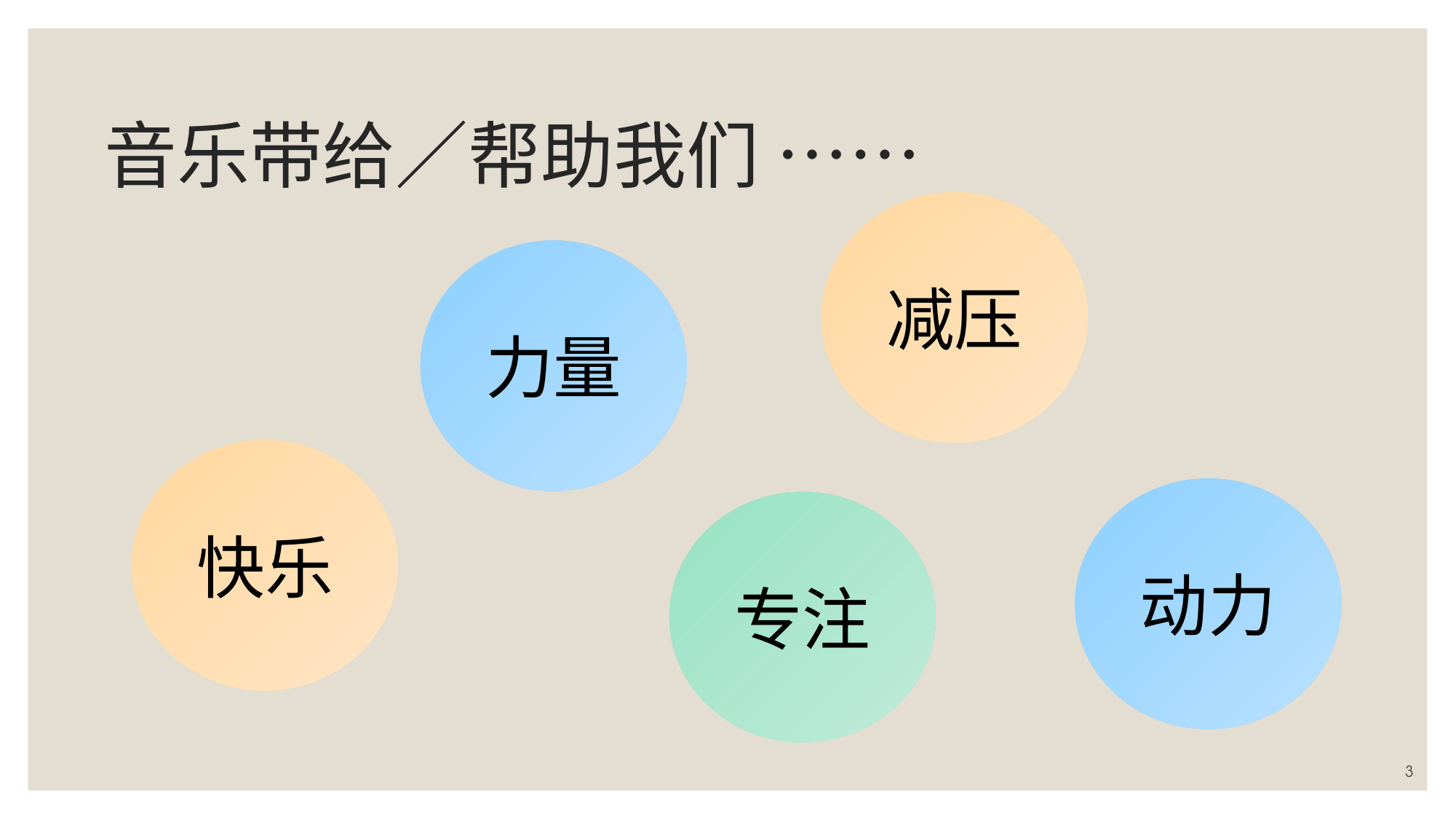

# 音乐带给／帮助我们 ……
减压
力量
快乐
动力
专注
3